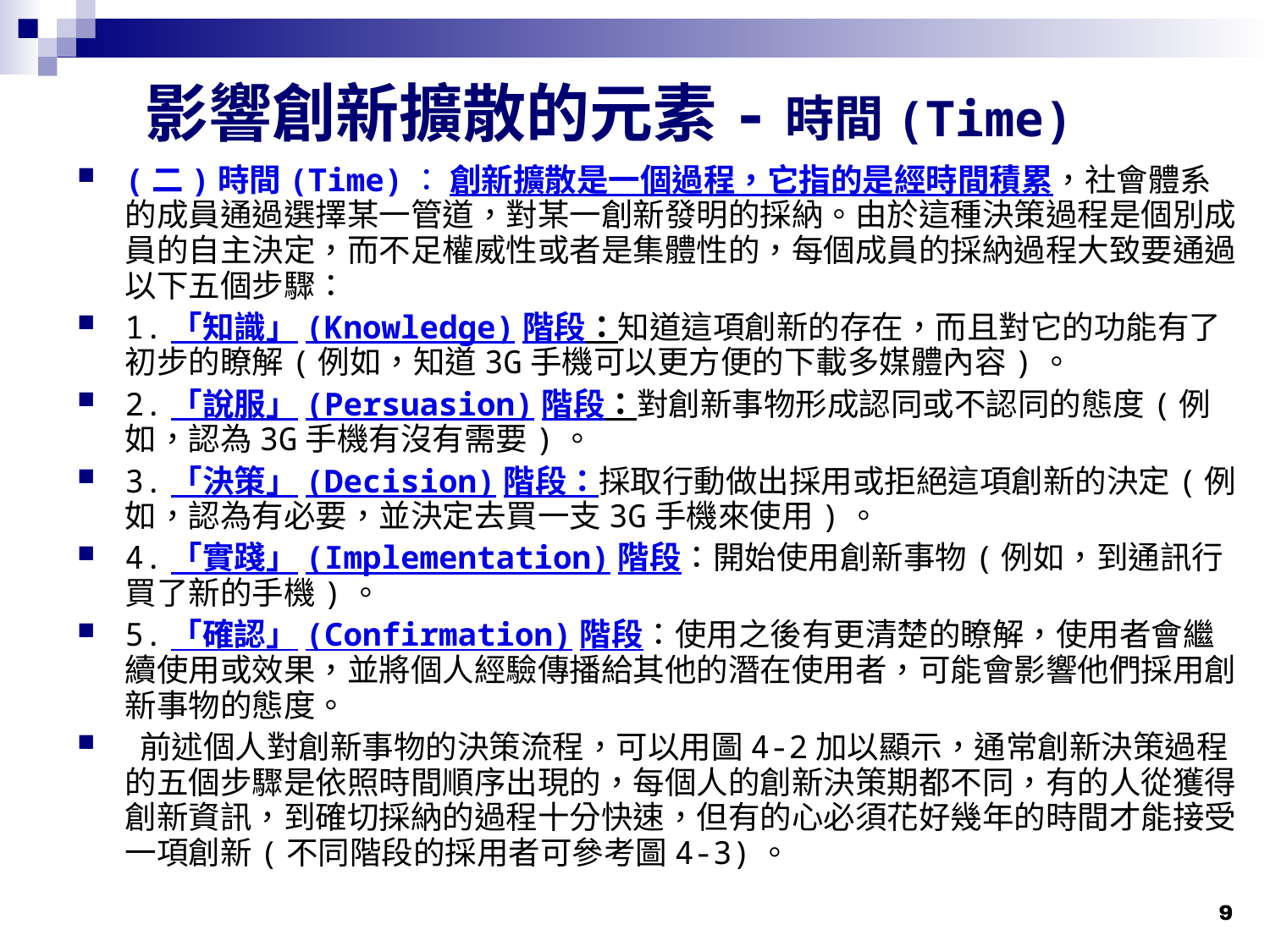

影響創新擴散的元素-時間(Time)
(二)時間(Time)： 創新擴散是一個過程，它指的是經時間積累，社會體系的成員通過選擇某一管道，對某一創新發明的採納。由於這種決策過程是個別成員的自主決定，而不足權威性或者是集體性的，每個成員的採納過程大致要通過以下五個步驟：
1.「知識」(Knowledge)階段：知道這項創新的存在，而且對它的功能有了初步的瞭解(例如，知道3G手機可以更方便的下載多媒體內容)。
2.「說服」(Persuasion)階段：對創新事物形成認同或不認同的態度(例如，認為3G手機有沒有需要)。
3.「決策」(Decision)階段：採取行動做出採用或拒絕這項創新的決定(例如，認為有必要，並決定去買一支3G手機來使用)。
4.「實踐」(Implementation)階段：開始使用創新事物(例如，到通訊行買了新的手機)。
5.「確認」(Confirmation)階段：使用之後有更清楚的瞭解，使用者會繼續使用或效果，並將個人經驗傳播給其他的潛在使用者，可能會影響他們採用創新事物的態度。
 前述個人對創新事物的決策流程，可以用圖4-2加以顯示，通常創新決策過程的五個步驟是依照時間順序出現的，每個人的創新決策期都不同，有的人從獲得創新資訊，到確切採納的過程十分快速，但有的心必須花好幾年的時間才能接受一項創新(不同階段的採用者可參考圖4-3)。
9